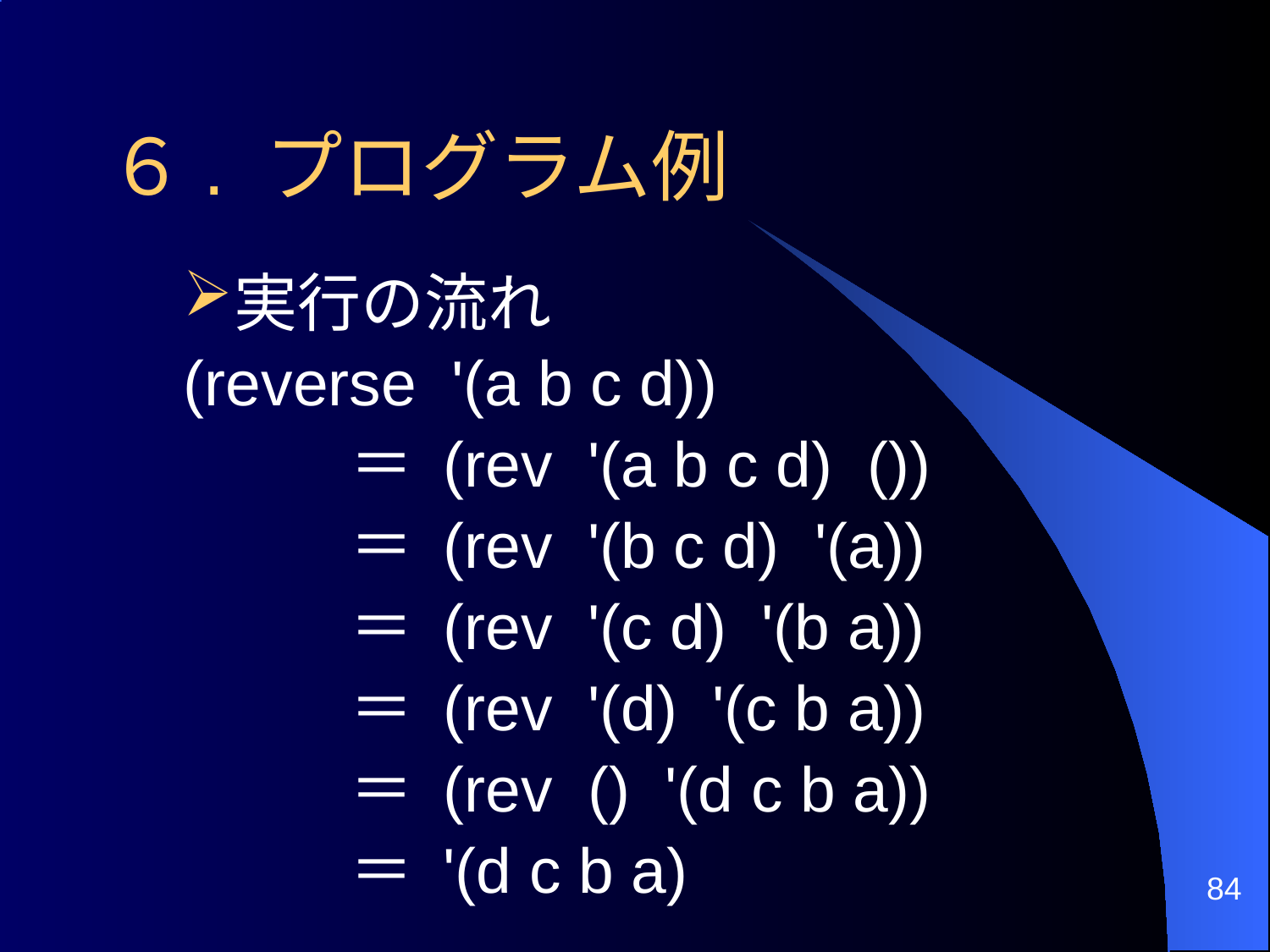

# ６. プログラム例
実行の流れ
(reverse  '(a b c d))
		＝ (rev  '(a b c d)  ())
		＝ (rev  '(b c d)  '(a))
		＝ (rev  '(c d)  '(b a))
		＝ (rev  '(d)  '(c b a))
		＝ (rev  ()  '(d c b a))
		＝ '(d c b a)
84